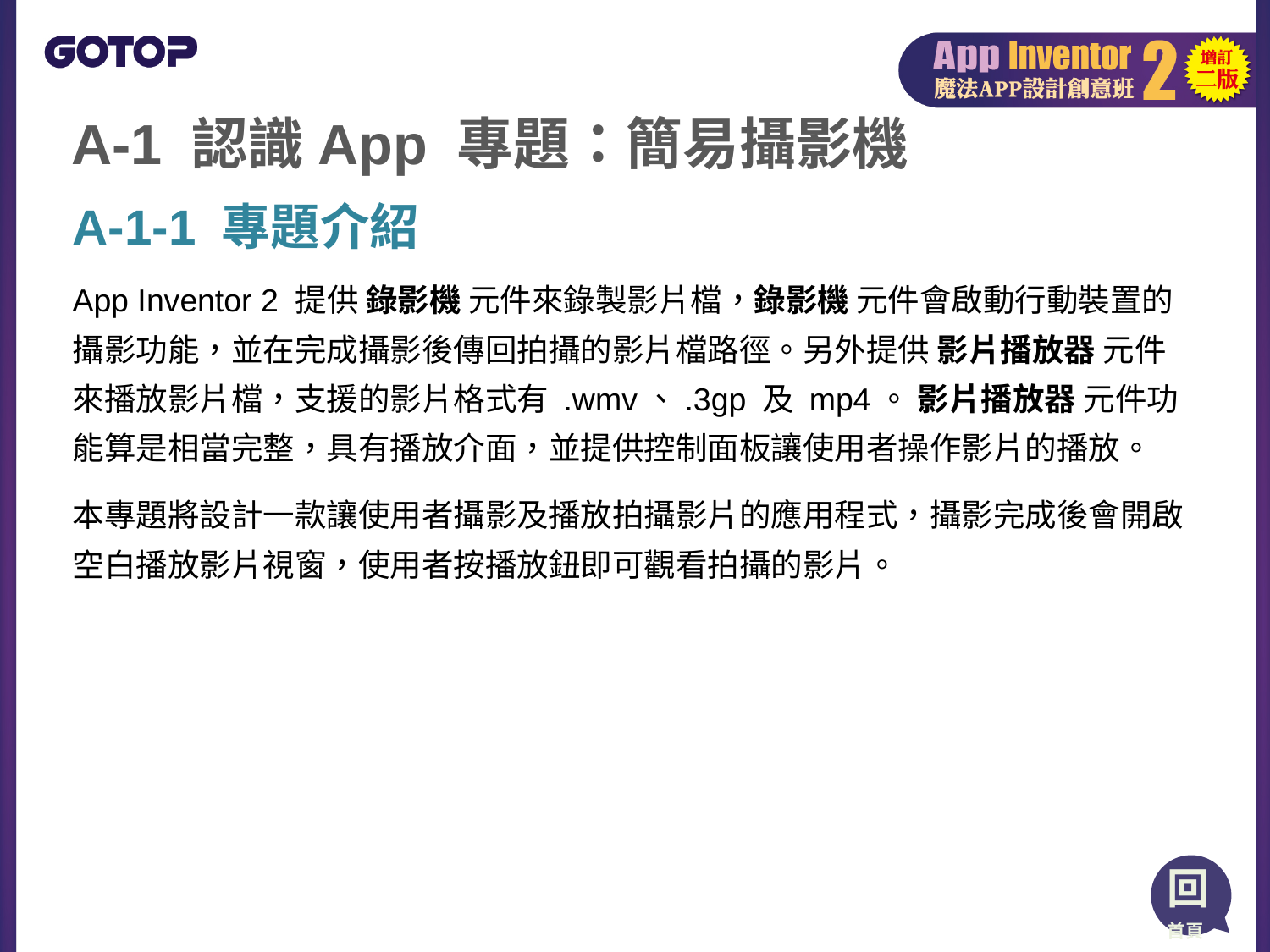

# A-1 認識App 專題：簡易攝影機
A-1-1 專題介紹
App Inventor 2 提供 錄影機 元件來錄製影片檔，錄影機 元件會啟動行動裝置的攝影功能，並在完成攝影後傳回拍攝的影片檔路徑。另外提供 影片播放器 元件來播放影片檔，支援的影片格式有 .wmv、.3gp 及 mp4。 影片播放器 元件功能算是相當完整，具有播放介面，並提供控制面板讓使用者操作影片的播放。
本專題將設計一款讓使用者攝影及播放拍攝影片的應用程式，攝影完成後會開啟空白播放影片視窗，使用者按播放鈕即可觀看拍攝的影片。